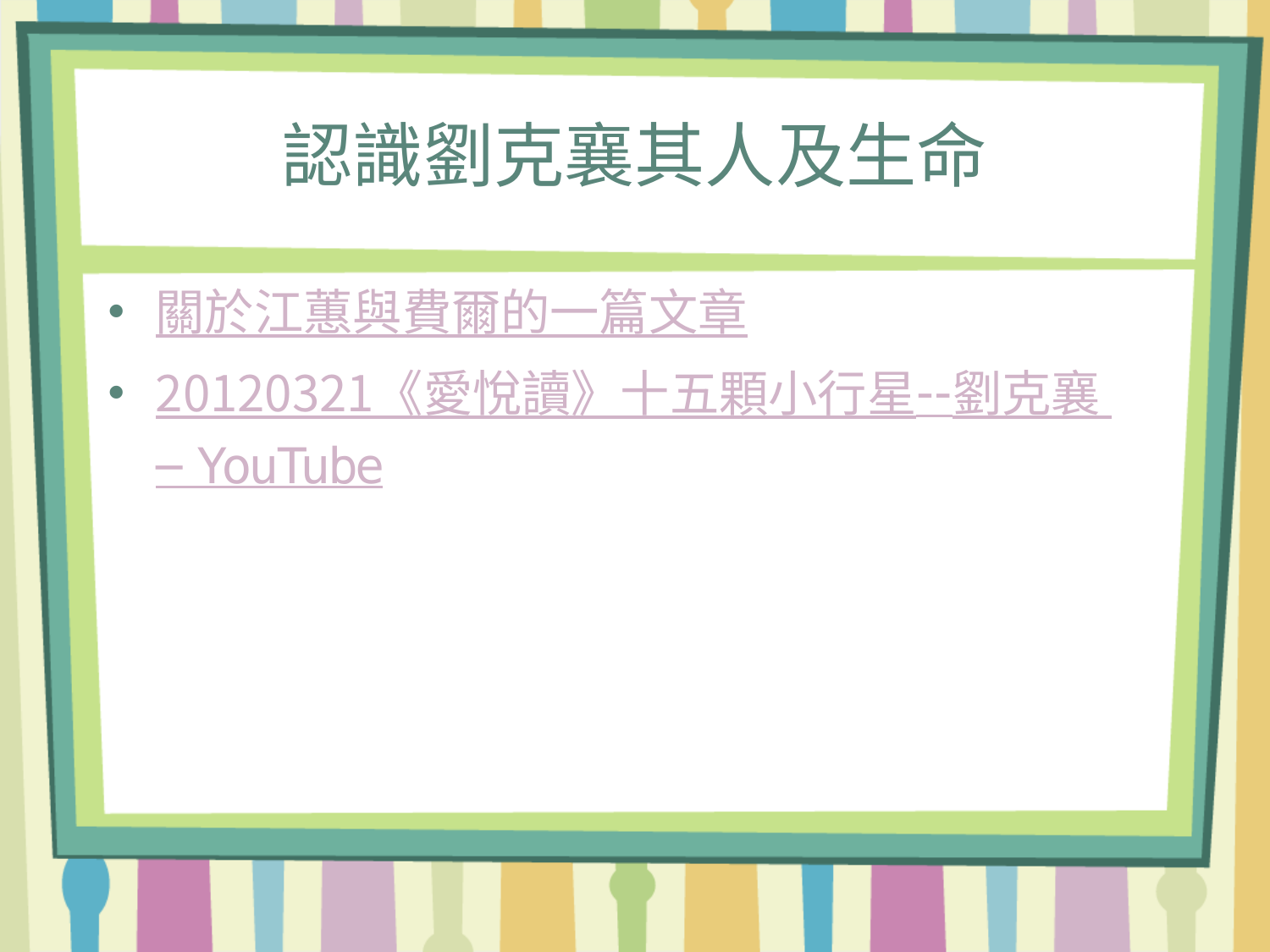

# 認識劉克襄其人及生命
關於江蕙與費爾的一篇文章
20120321《愛悅讀》十五顆小行星--劉克襄 – YouTube